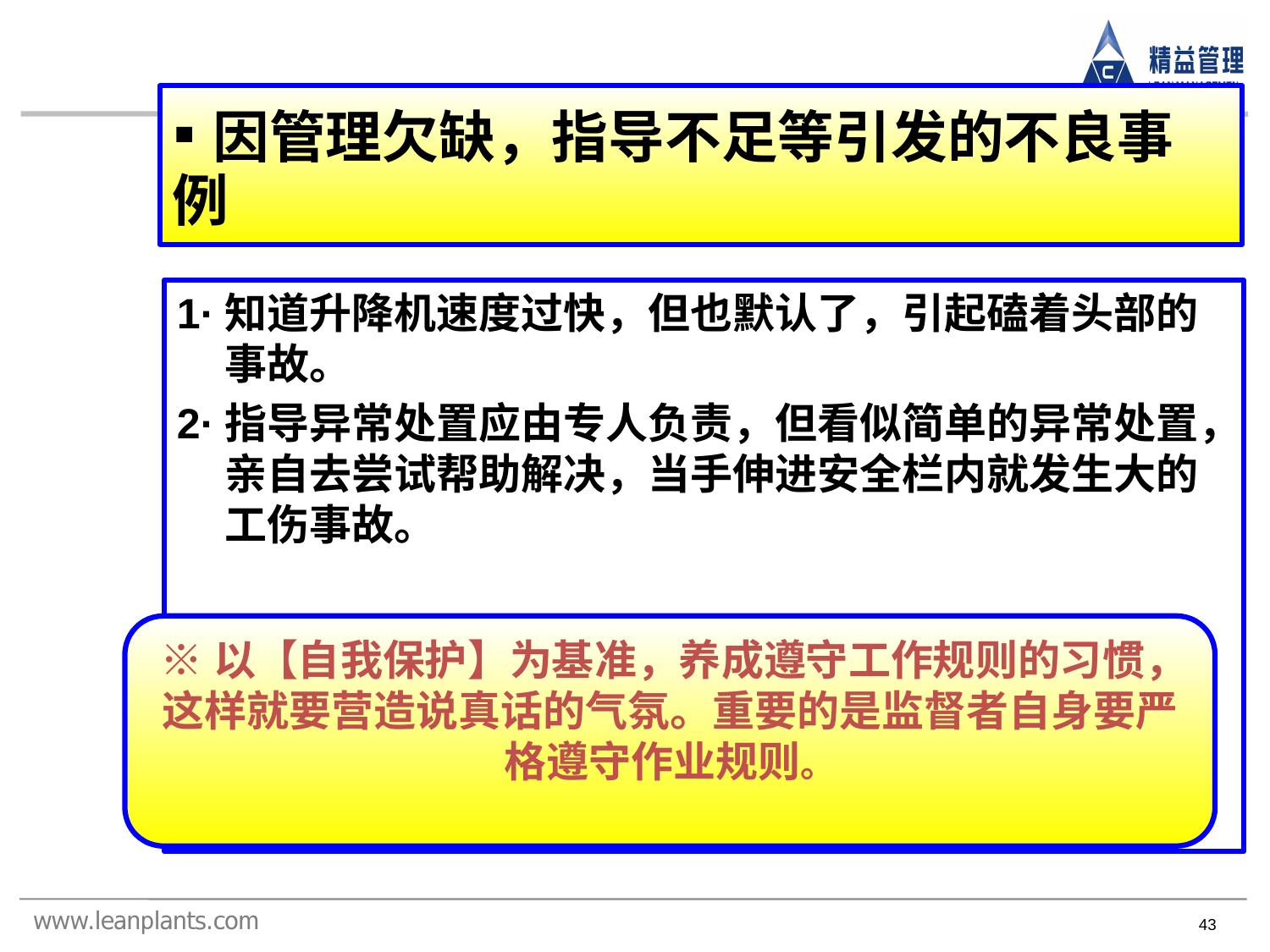

# ·因管理欠缺，指导不足等引发的不良事例
1·知道升降机速度过快，但也默认了，引起磕着头部的事故。
2·指导异常处置应由专人负责，但看似简单的异常处置，亲自去尝试帮助解决，当手伸进安全栏内就发生大的工伤事故。

 ※以【自我保护】为基准，养成遵守工作规则的习惯，这样就要营造说真话的气氛。重要的是监督者自身要严格遵守作业规则。